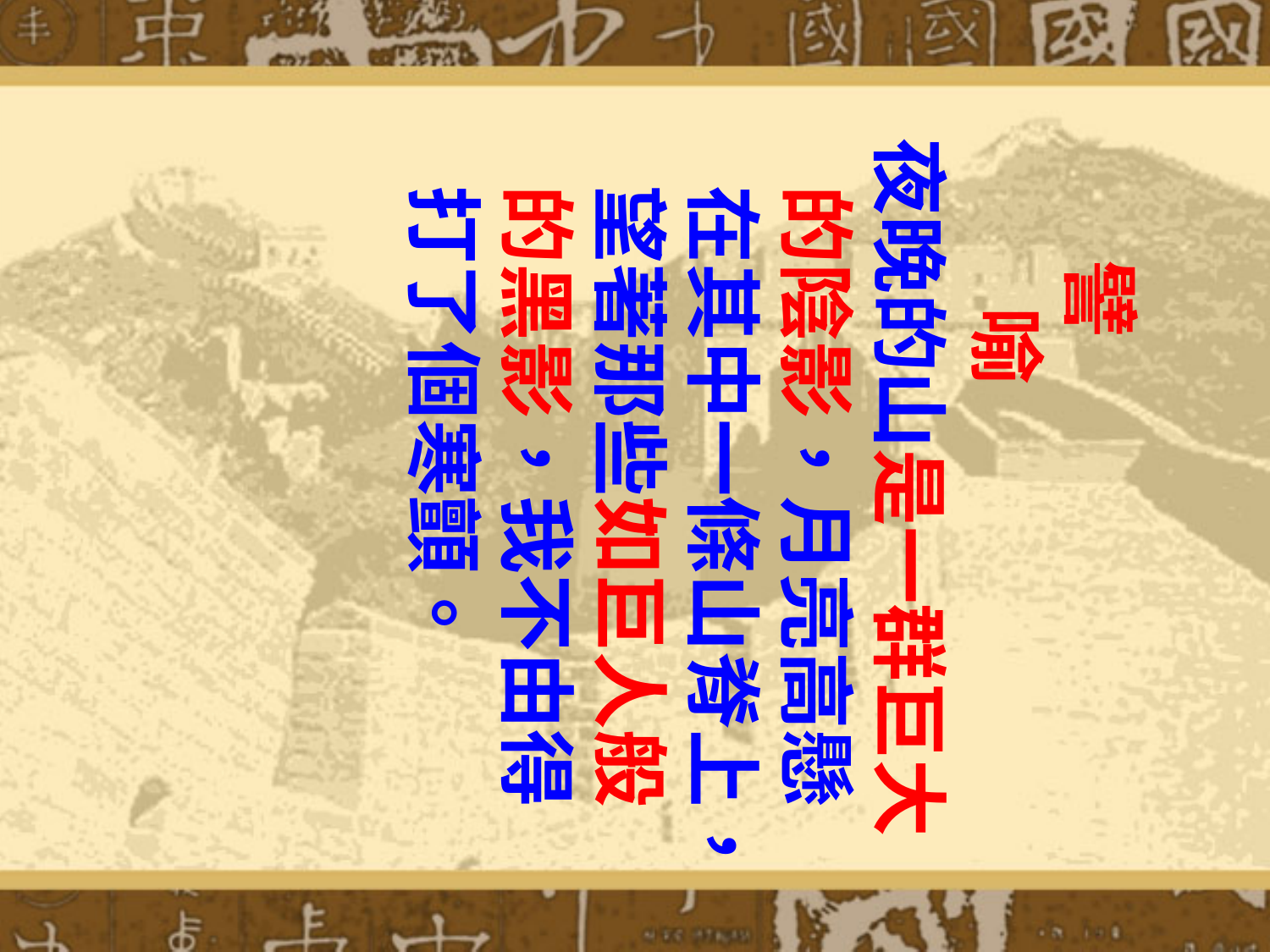

夜晚的山是一群巨大的陰影，月亮高懸在其中一條山脊上，望著那些如巨人般的黑影，我不由得打了個寒顫。
譬喻